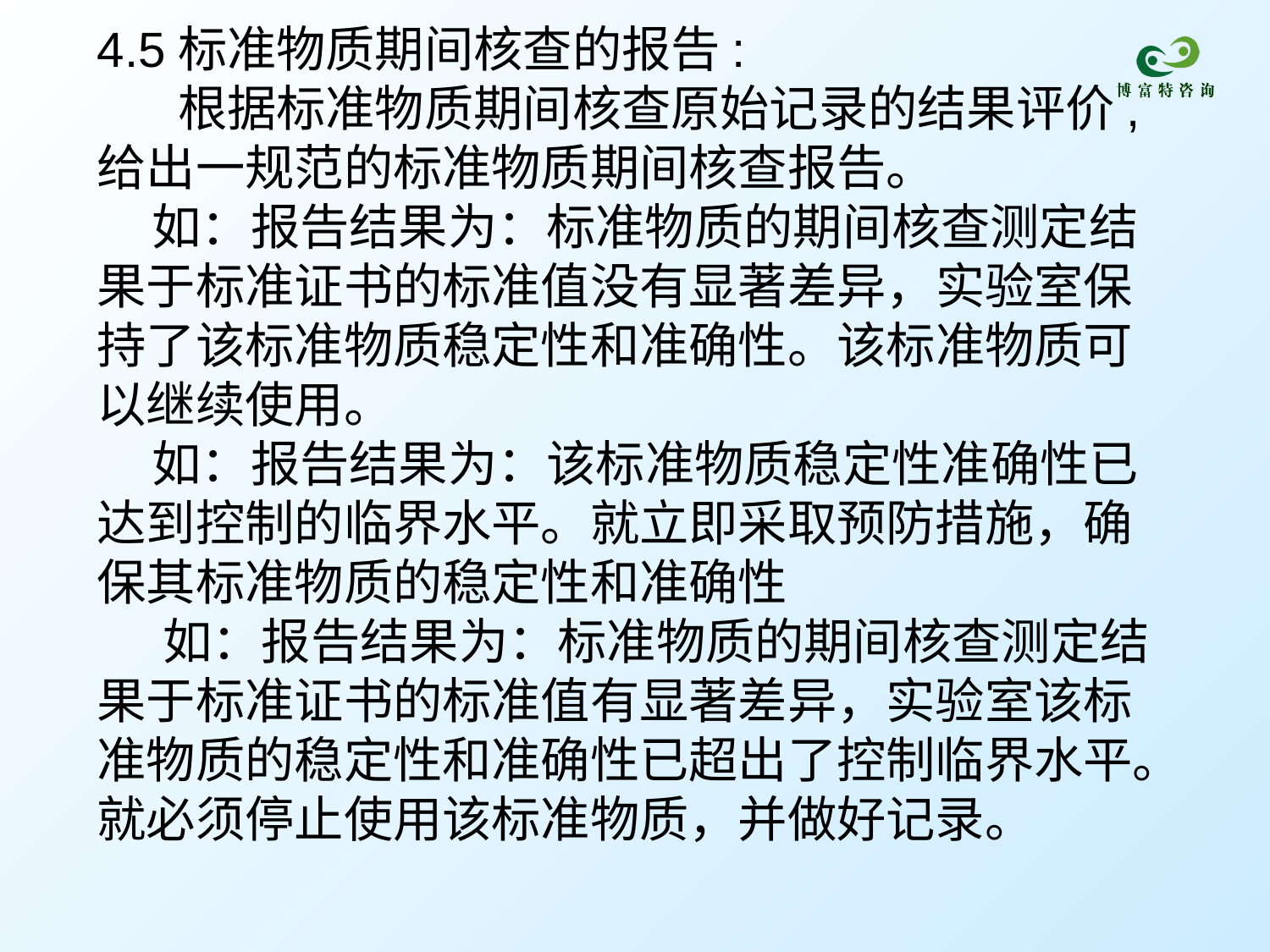

4.5标准物质期间核查的报告:
     根据标准物质期间核查原始记录的结果评价,给出一规范的标准物质期间核查报告。
     如：报告结果为：标准物质的期间核查测定结果于标准证书的标准值没有显著差异，实验室保持了该标准物质稳定性和准确性。该标准物质可以继续使用。
     如：报告结果为：该标准物质稳定性准确性已达到控制的临界水平。就立即采取预防措施，确保其标准物质的稳定性和准确性
      如：报告结果为：标准物质的期间核查测定结果于标准证书的标准值有显著差异，实验室该标准物质的稳定性和准确性已超出了控制临界水平。就必须停止使用该标准物质，并做好记录。